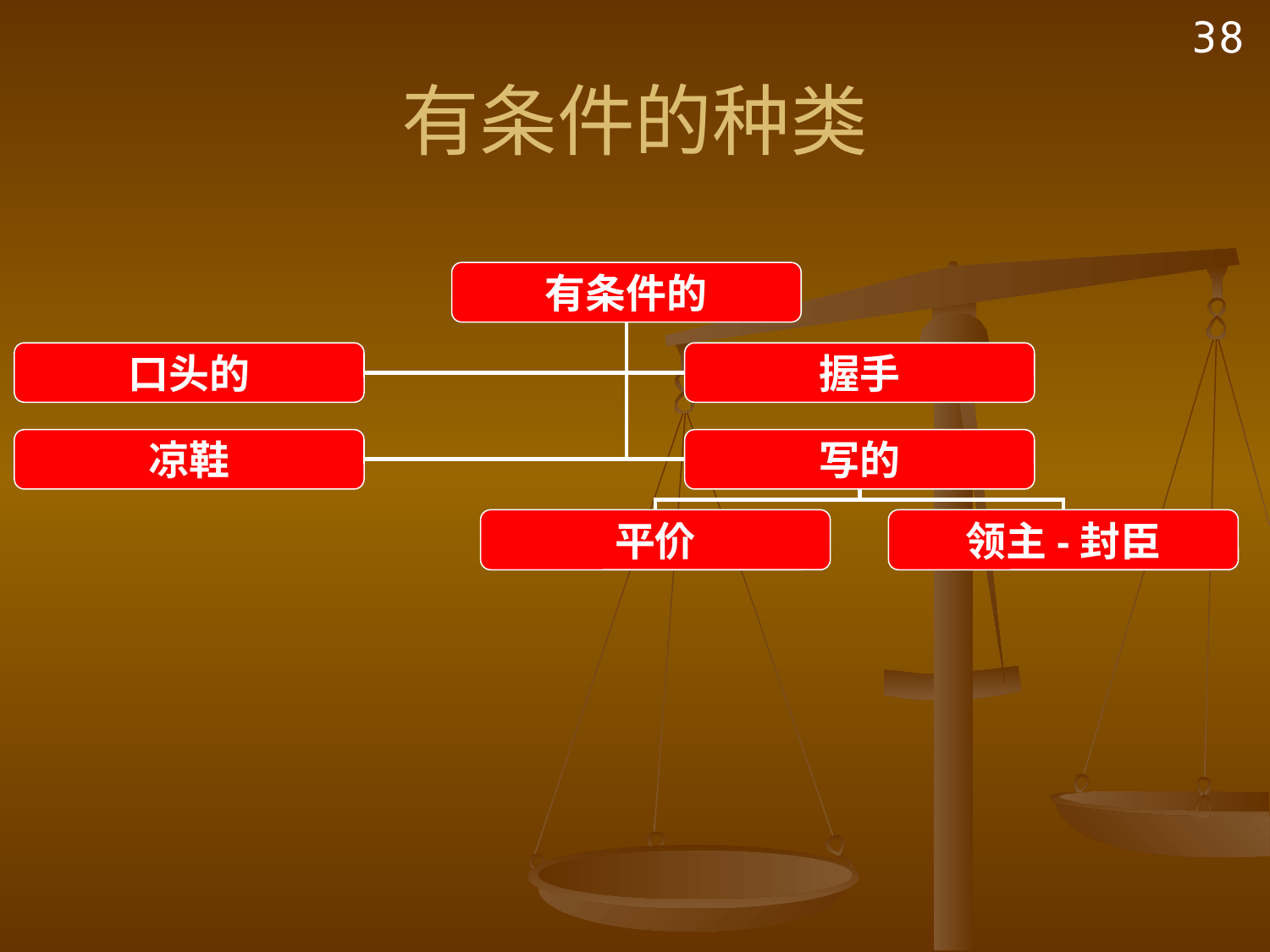

38
# 有条件的种类

有条件的
口头的
握手
凉鞋
写的
平价
领主-封臣